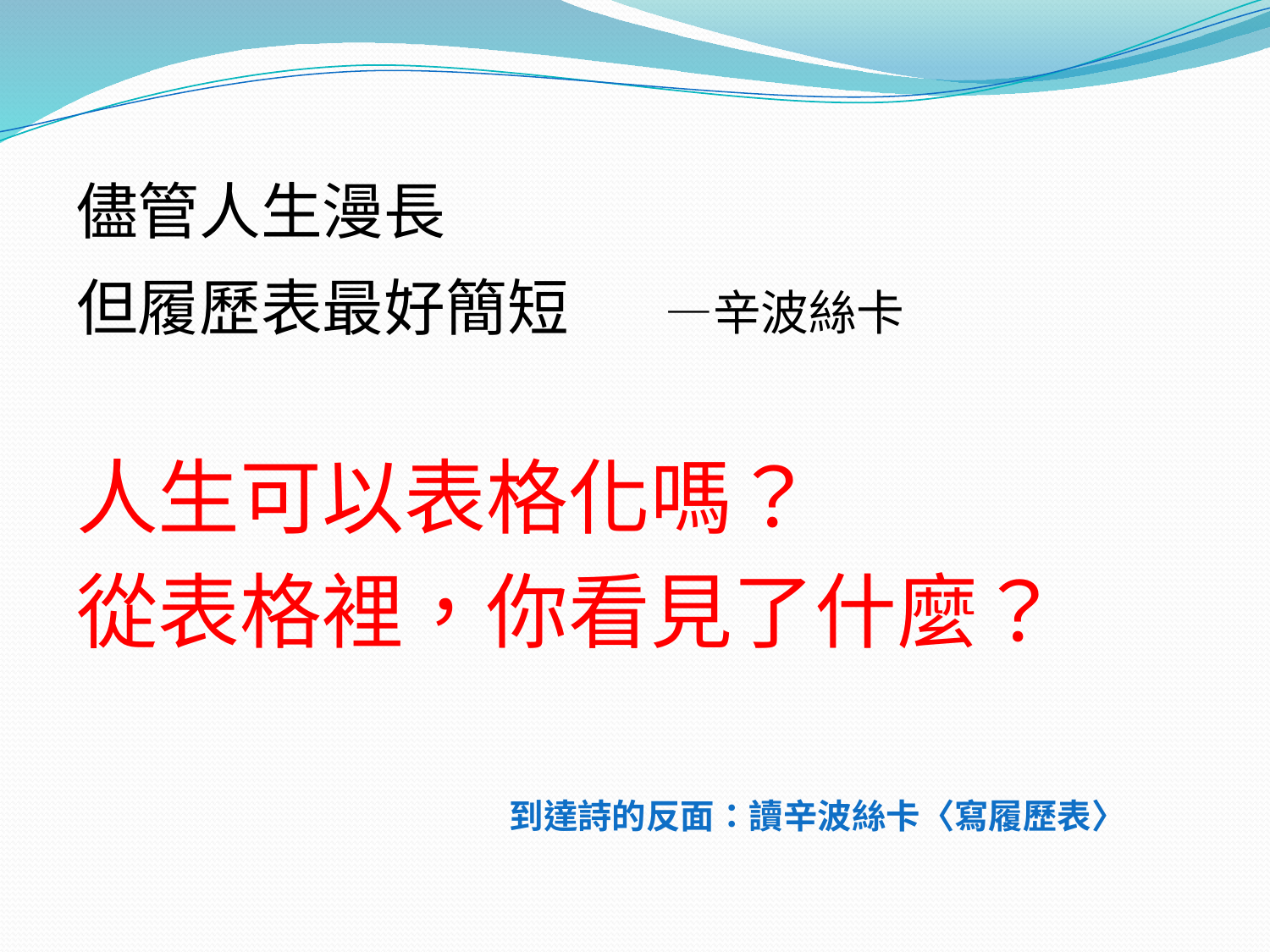

儘管人生漫長
但履歷表最好簡短       —辛波絲卡

人生可以表格化嗎？
從表格裡，你看見了什麼？

                                                             到達詩的反面：讀辛波絲卡〈寫履歷表〉